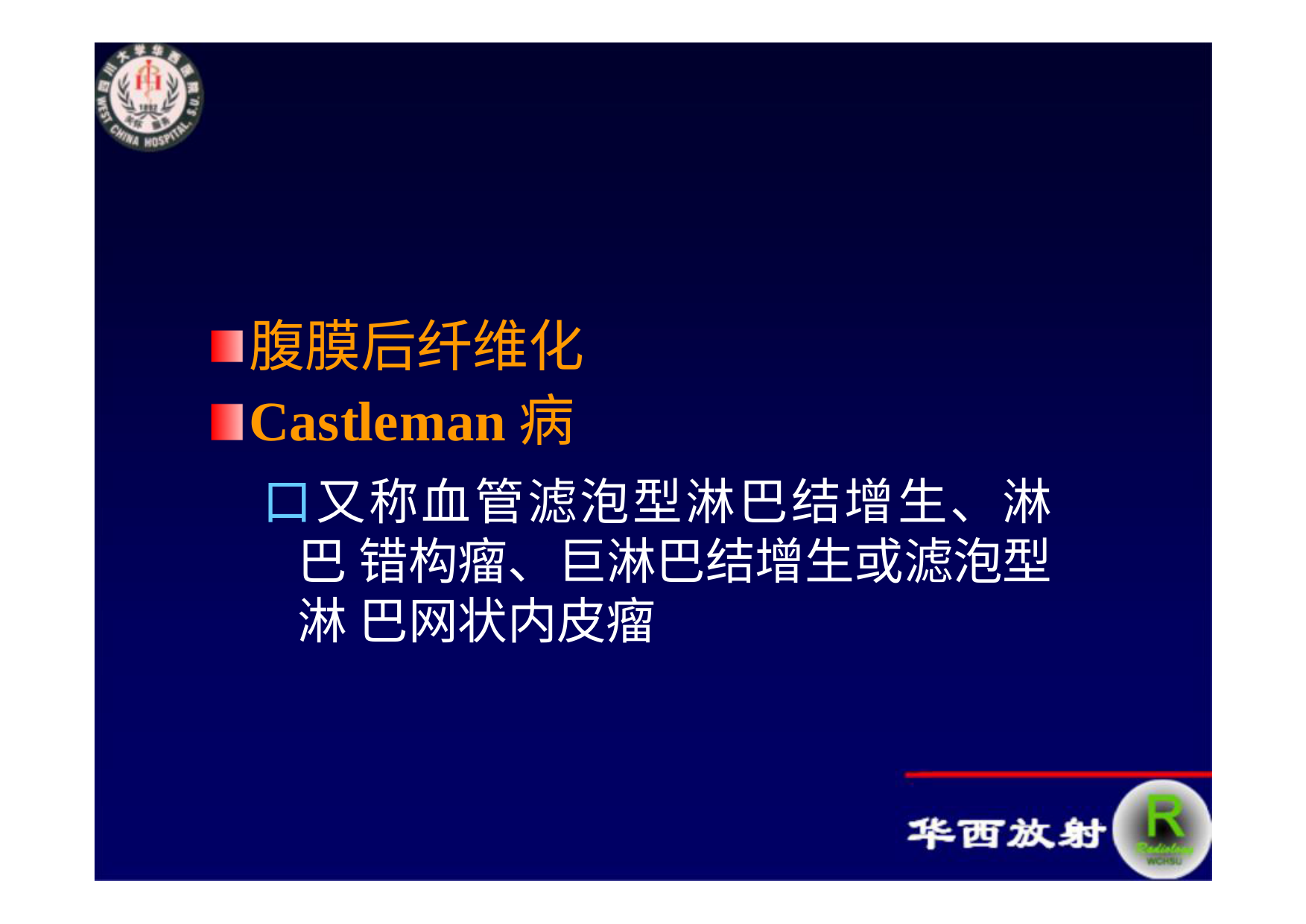

来源不明的肿瘤和肿瘤样病变
腹膜后纤维化
Castleman病

口又称血管滤泡型淋巴结增生、淋巴 错构瘤、巨淋巴结增生或滤泡型淋 巴网状内皮瘤